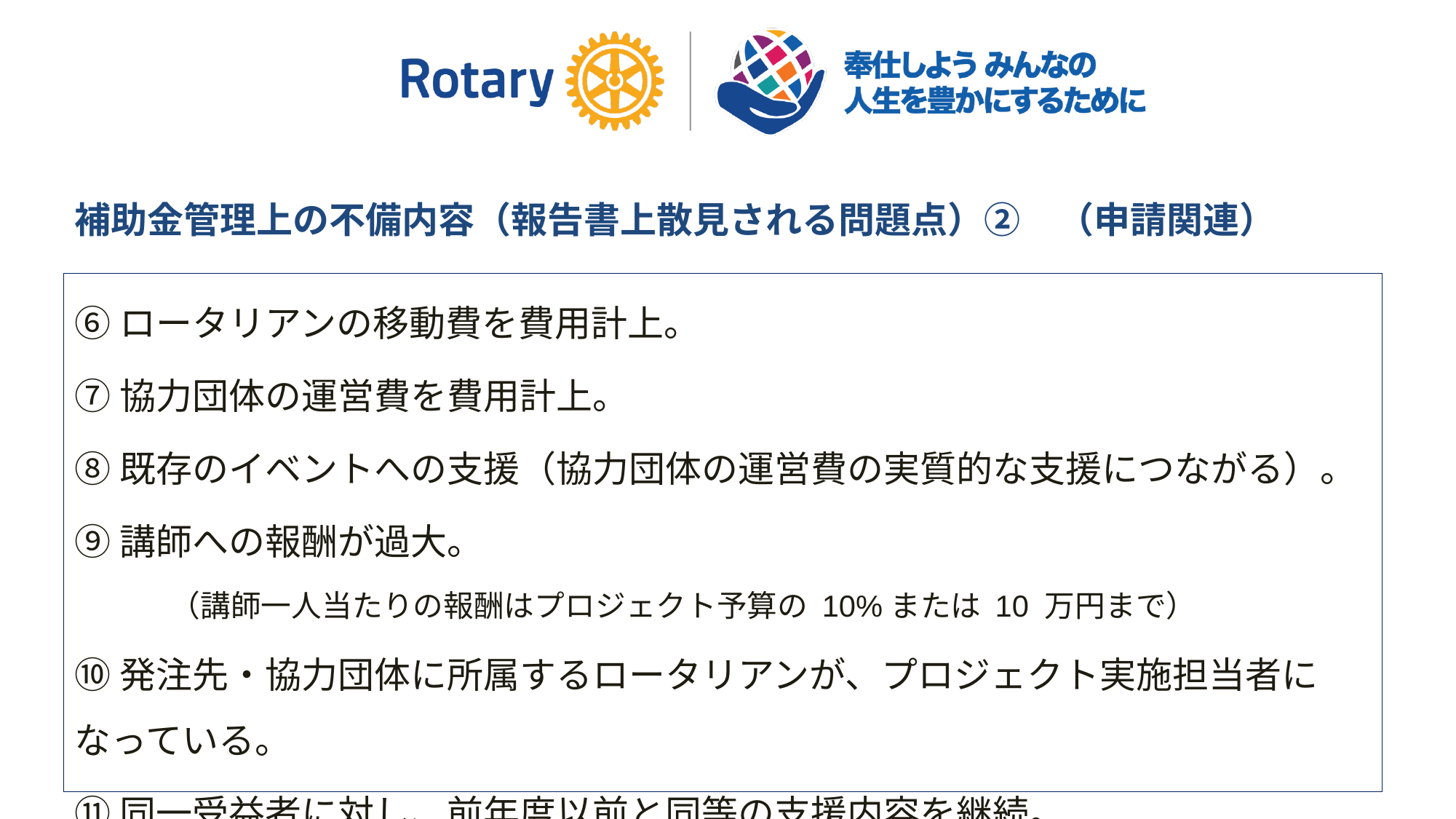

補助金管理上の不備内容（報告書上散見される問題点）②　（申請関連）
⑥ロータリアンの移動費を費用計上。
⑦協力団体の運営費を費用計上。
⑧既存のイベントへの支援（協力団体の運営費の実質的な支援につながる）。
⑨講師への報酬が過大。
（講師一人当たりの報酬はプロジェクト予算の 10%または 10 万円まで）
⑩発注先・協力団体に所属するロータリアンが、プロジェクト実施担当者になっている。
⑪同一受益者に対し、前年度以前と同等の支援内容を継続。